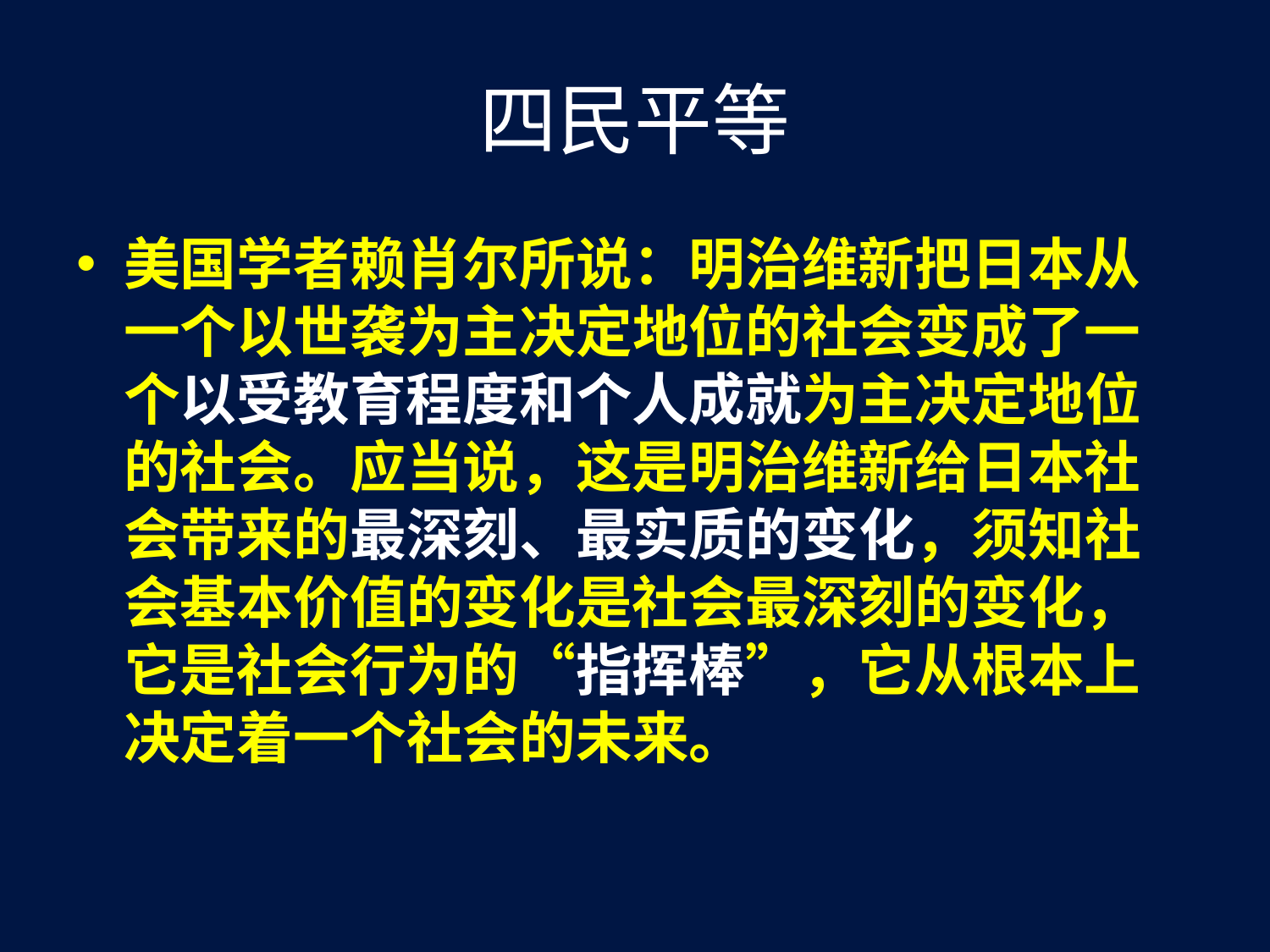

# 四民平等
美国学者赖肖尔所说：明治维新把日本从一个以世袭为主决定地位的社会变成了一个以受教育程度和个人成就为主决定地位的社会。应当说，这是明治维新给日本社会带来的最深刻、最实质的变化，须知社会基本价值的变化是社会最深刻的变化，它是社会行为的“指挥棒”，它从根本上决定着一个社会的未来。